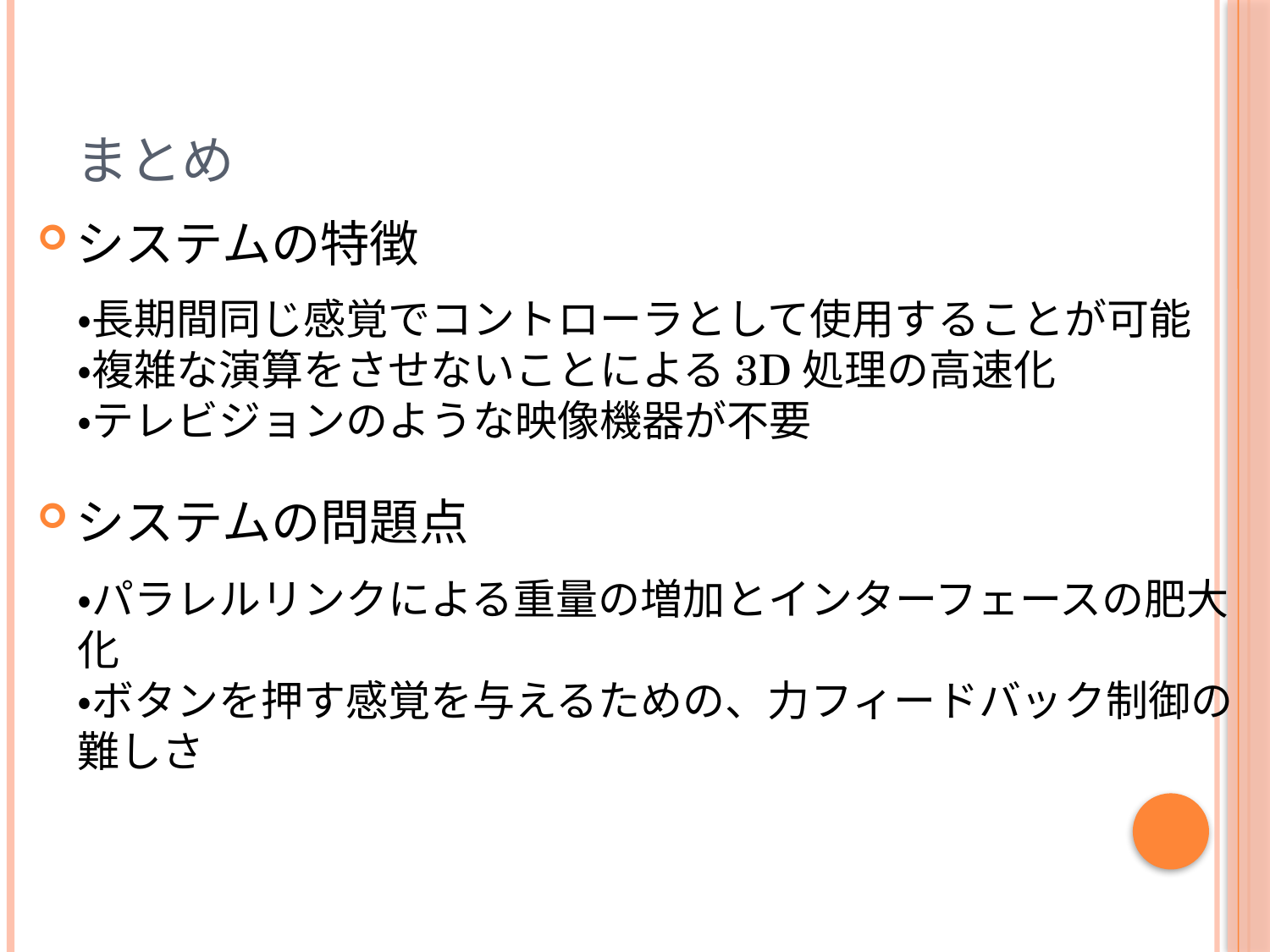

# まとめ
システムの特徴

システムの問題点
・長期間同じ感覚でコントローラとして使用することが可能
・複雑な演算をさせないことによる3D処理の高速化
・テレビジョンのような映像機器が不要
・パラレルリンクによる重量の増加とインターフェースの肥大化
・ボタンを押す感覚を与えるための、力フィードバック制御の難しさ